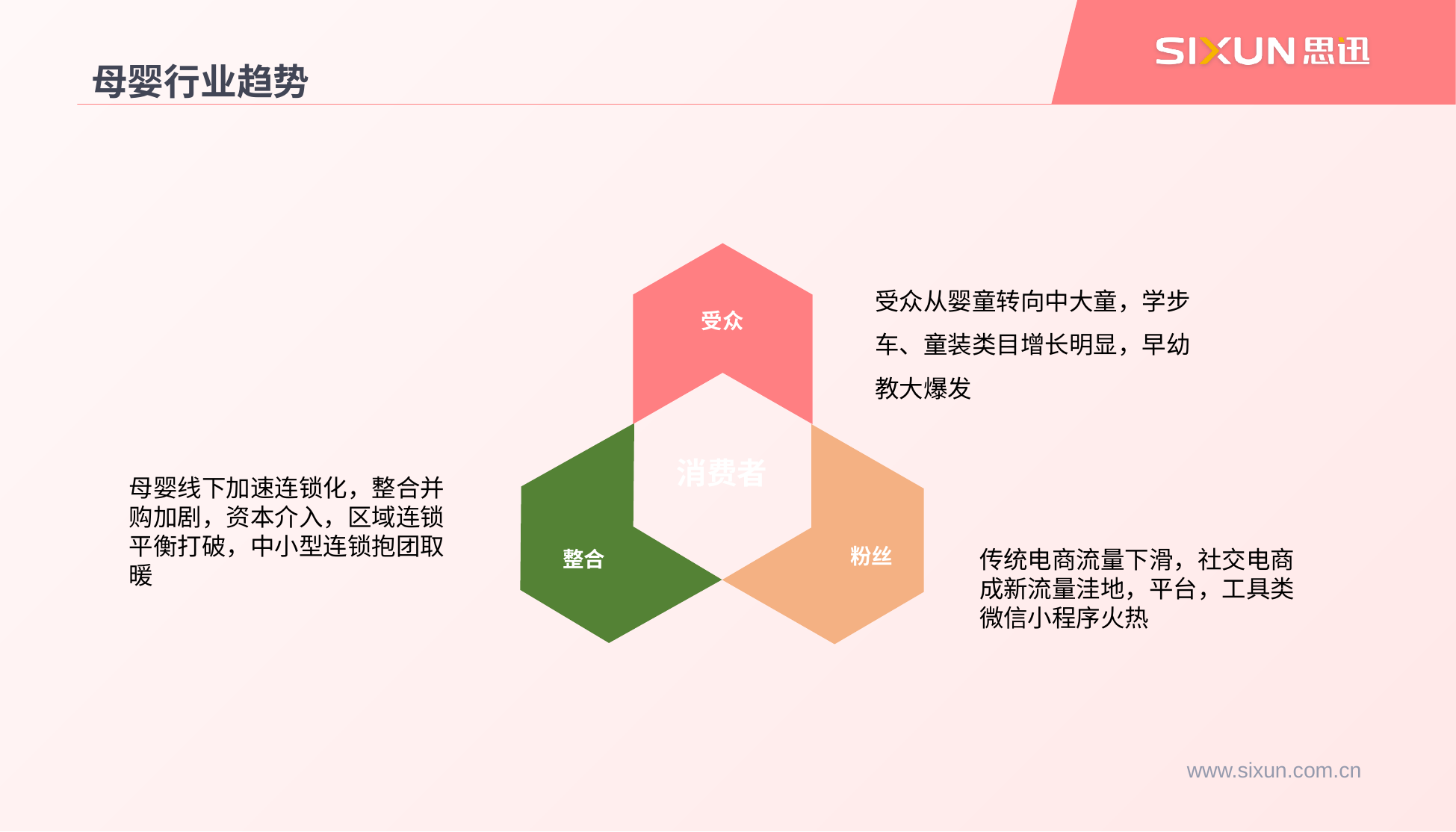

母婴行业趋势

受众
消费者

  粉丝
整合
受众从婴童转向中大童，学步车、童装类目增长明显，早幼教大爆发
母婴线下加速连锁化，整合并购加剧，资本介入，区域连锁平衡打破，中小型连锁抱团取暖
传统电商流量下滑，社交电商成新流量洼地，平台，工具类微信小程序火热